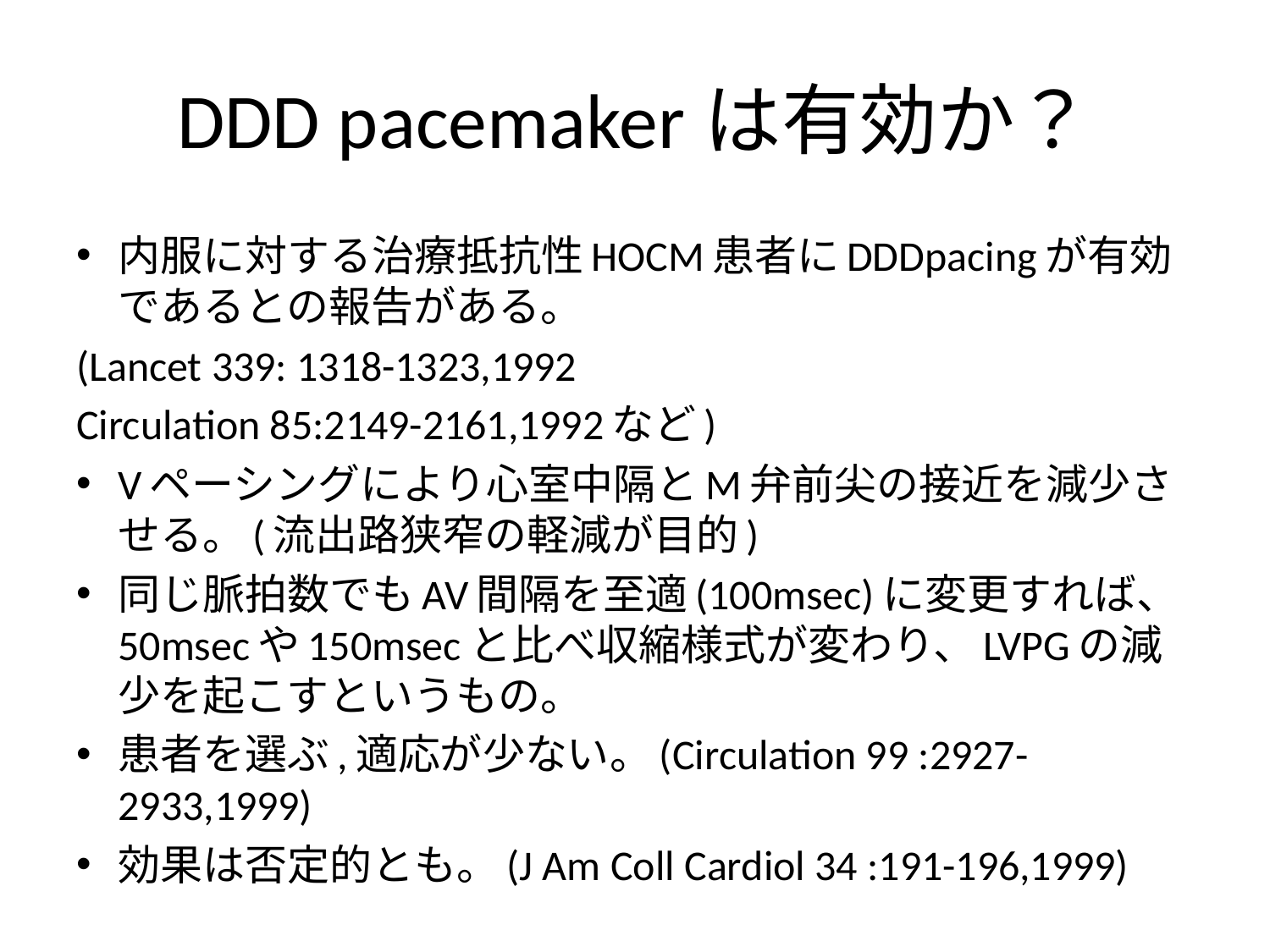

# DDD pacemakerは有効か？
内服に対する治療抵抗性HOCM患者にDDDpacingが有効であるとの報告がある。
(Lancet 339: 1318-1323,1992
Circulation 85:2149-2161,1992など)
Vペーシングにより心室中隔とM弁前尖の接近を減少させる。(流出路狭窄の軽減が目的)
同じ脈拍数でもAV間隔を至適(100msec)に変更すれば、50msecや150msecと比べ収縮様式が変わり、LVPGの減少を起こすというもの。
患者を選ぶ,適応が少ない。(Circulation 99 :2927-2933,1999)
効果は否定的とも。(J Am Coll Cardiol 34 :191-196,1999)